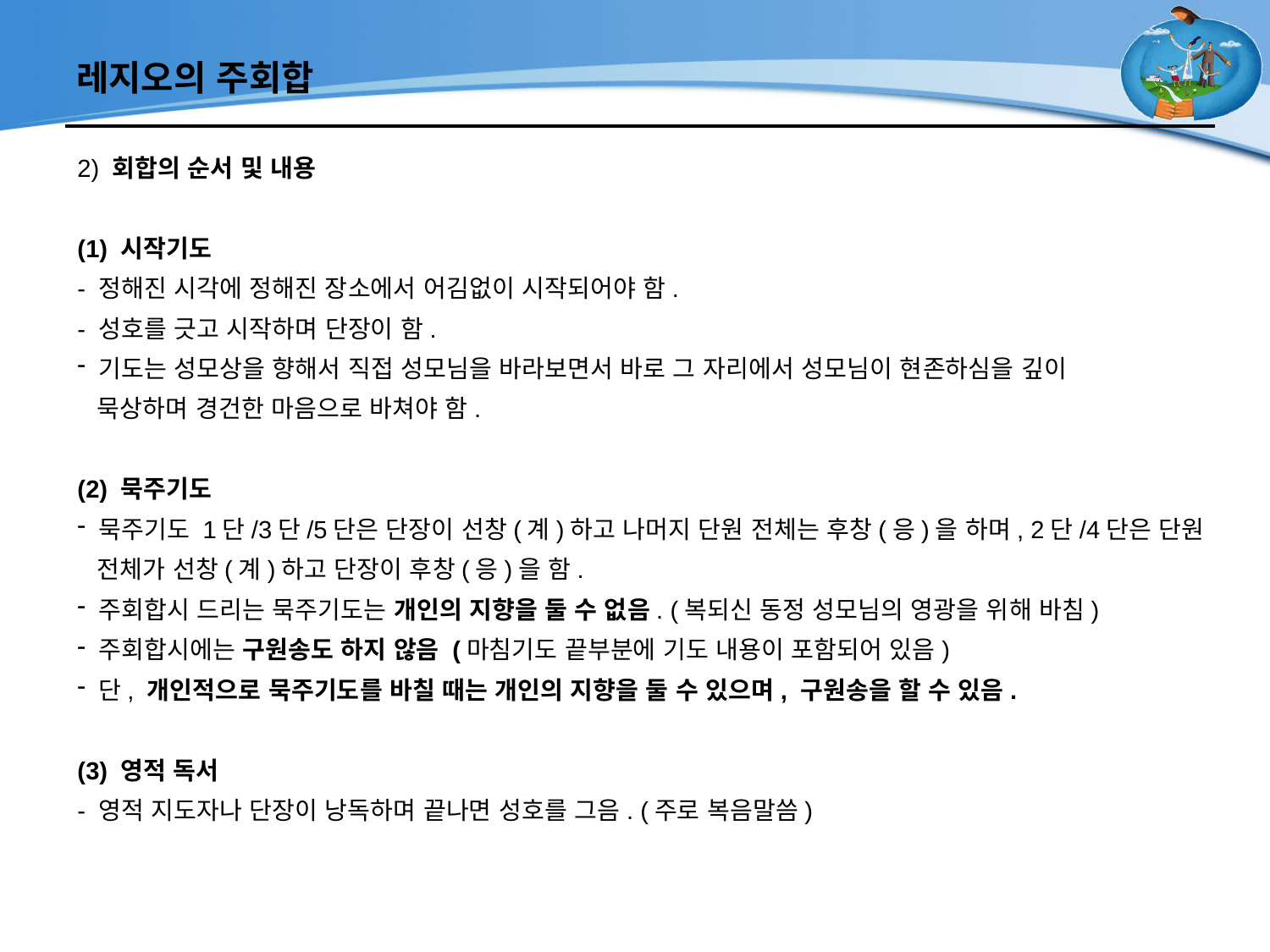

# 레지오의 주회합
2) 회합의 순서 및 내용

(1) 시작기도
- 정해진 시각에 정해진 장소에서 어김없이 시작되어야 함.
- 성호를 긋고 시작하며 단장이 함.
 기도는 성모상을 향해서 직접 성모님을 바라보면서 바로 그 자리에서 성모님이 현존하심을 깊이
  묵상하며 경건한 마음으로 바쳐야 함.

(2) 묵주기도
 묵주기도 1단/3단/5단은 단장이 선창(계)하고 나머지 단원 전체는 후창(응)을 하며, 2단/4단은 단원
  전체가 선창(계)하고 단장이 후창(응)을 함.
 주회합시 드리는 묵주기도는 개인의 지향을 둘 수 없음. (복되신 동정 성모님의 영광을 위해 바침)
 주회합시에는 구원송도 하지 않음 (마침기도 끝부분에 기도 내용이 포함되어 있음)
 단, 개인적으로 묵주기도를 바칠 때는 개인의 지향을 둘 수 있으며, 구원송을 할 수 있음.

(3) 영적 독서
- 영적 지도자나 단장이 낭독하며 끝나면 성호를 그음. (주로 복음말씀)